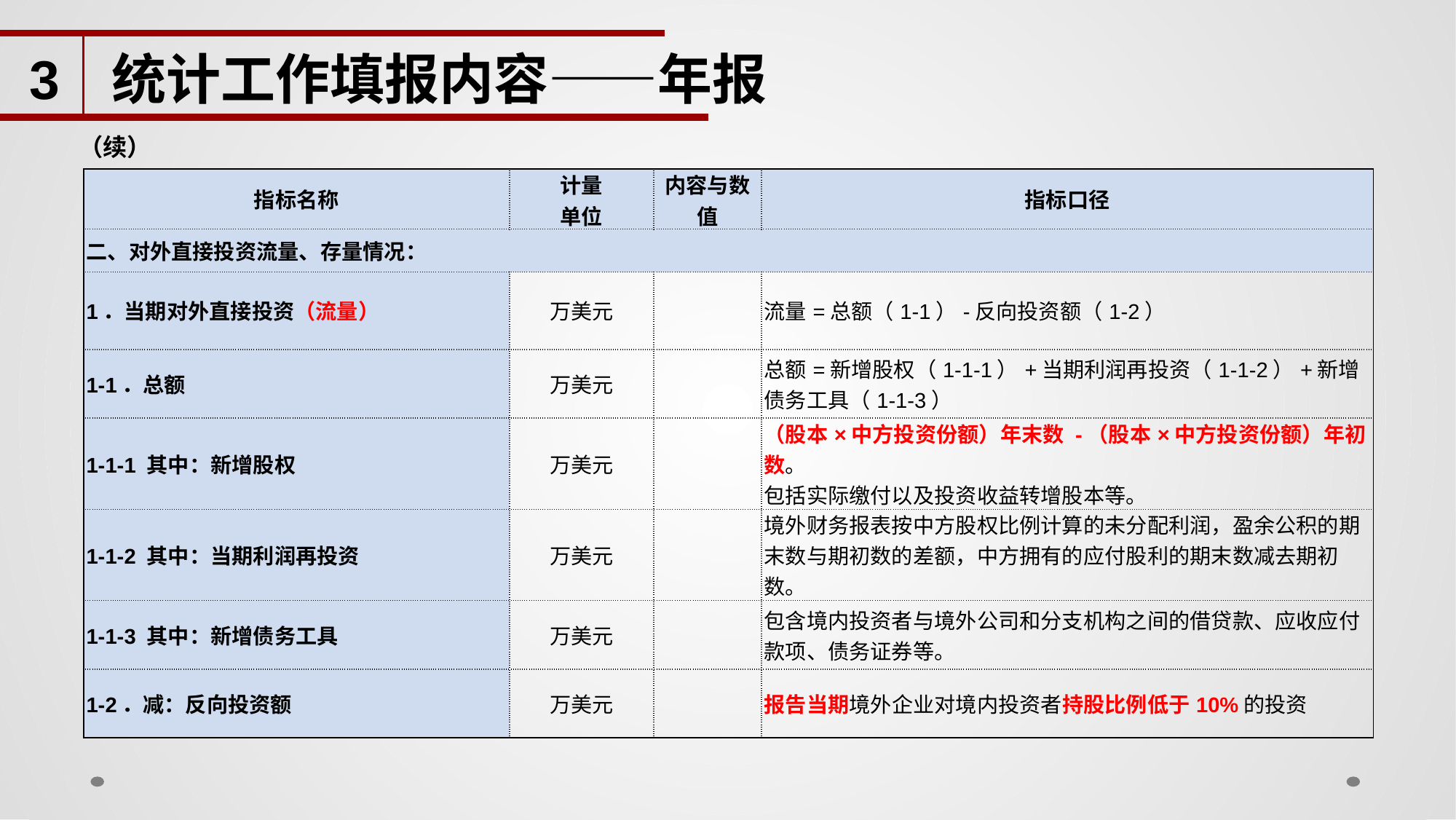

3
统计工作填报内容——年报
（续）
| 指标名称 | 计量 单位 | 内容与数值 | 指标口径 |
| --- | --- | --- | --- |
| 二、对外直接投资流量、存量情况： |  |  |  |
| 1．当期对外直接投资（流量） | 万美元 |  | 流量=总额（1-1）-反向投资额（1-2） |
| 1-1．总额 | 万美元 |  | 总额=新增股权（1-1-1）+当期利润再投资（1-1-2）+新增债务工具（1-1-3） |
| 1-1-1 其中：新增股权 | 万美元 |  | （股本×中方投资份额）年末数 -（股本×中方投资份额）年初数。 包括实际缴付以及投资收益转增股本等。 |
| 1-1-2 其中：当期利润再投资 | 万美元 |  | 境外财务报表按中方股权比例计算的未分配利润，盈余公积的期末数与期初数的差额，中方拥有的应付股利的期末数减去期初数。 |
| 1-1-3 其中：新增债务工具 | 万美元 |  | 包含境内投资者与境外公司和分支机构之间的借贷款、应收应付款项、债务证券等。 |
| 1-2．减：反向投资额 | 万美元 |  | 报告当期境外企业对境内投资者持股比例低于10%的投资 |